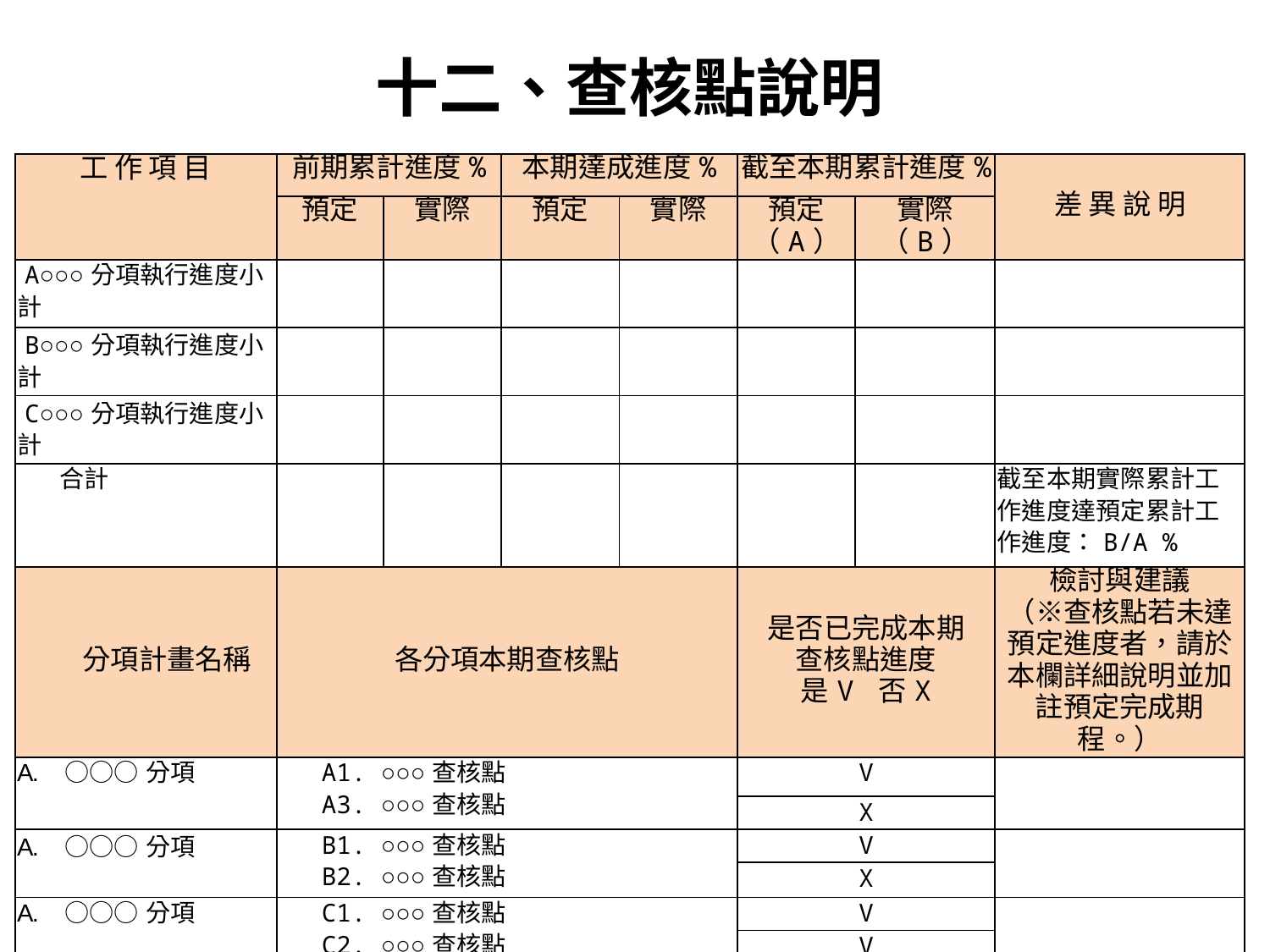

十二、查核點說明
| 工 作 項 目 | 前期累計進度% |  | 本期達成進度% |  | 截至本期累計進度% |  | 差 異 說 明 |
| --- | --- | --- | --- | --- | --- | --- | --- |
|  | 預定 | 實際 | 預定 | 實際 | 預定（A） | 實際（B） |  |
| A○○○分項執行進度小計 |  |  |  |  |  |  |  |
| B○○○分項執行進度小計 |  |  |  |  |  |  |  |
| C○○○分項執行進度小計 |  |  |  |  |  |  |  |
| 合計 |  |  |  |  |  |  | 截至本期實際累計工作進度達預定累計工作進度：B/A % |
| 分項計畫名稱 | 各分項本期查核點 |  |  |  | 是否已完成本期 查核點進度 是V 否X |  | 檢討與建議 （※查核點若未達預定進度者，請於本欄詳細說明並加註預定完成期程。） |
| ○○○分項 | A1. ○○○查核點 A3. ○○○查核點 |  |  |  | V |  |  |
|  |  |  |  |  | X |  |  |
| ○○○分項 | B1. ○○○查核點 B2. ○○○查核點 |  |  |  | V |  |  |
|  |  |  |  |  | X |  |  |
| ○○○分項 | C1. ○○○查核點 C2. ○○○查核點 |  |  |  | V |  |  |
|  |  |  |  |  | V |  |  |